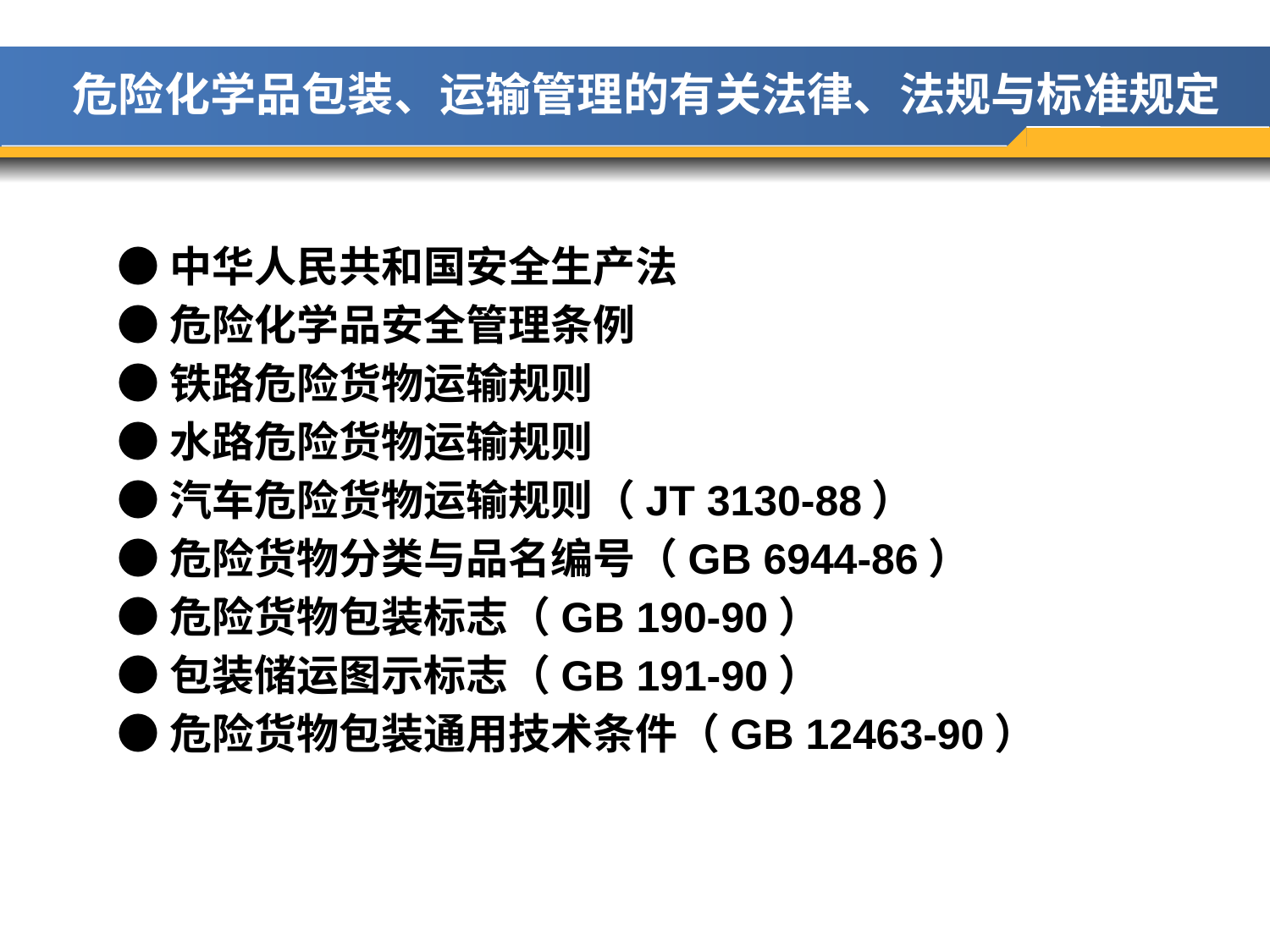

危险化学品包装、运输管理的有关法律、法规与标准规定

●中华人民共和国安全生产法
●危险化学品安全管理条例
●铁路危险货物运输规则
●水路危险货物运输规则
●汽车危险货物运输规则（JT 3130-88）
●危险货物分类与品名编号（GB 6944-86）
●危险货物包装标志（GB 190-90）
●包装储运图示标志（GB 191-90）
●危险货物包装通用技术条件（GB 12463-90）